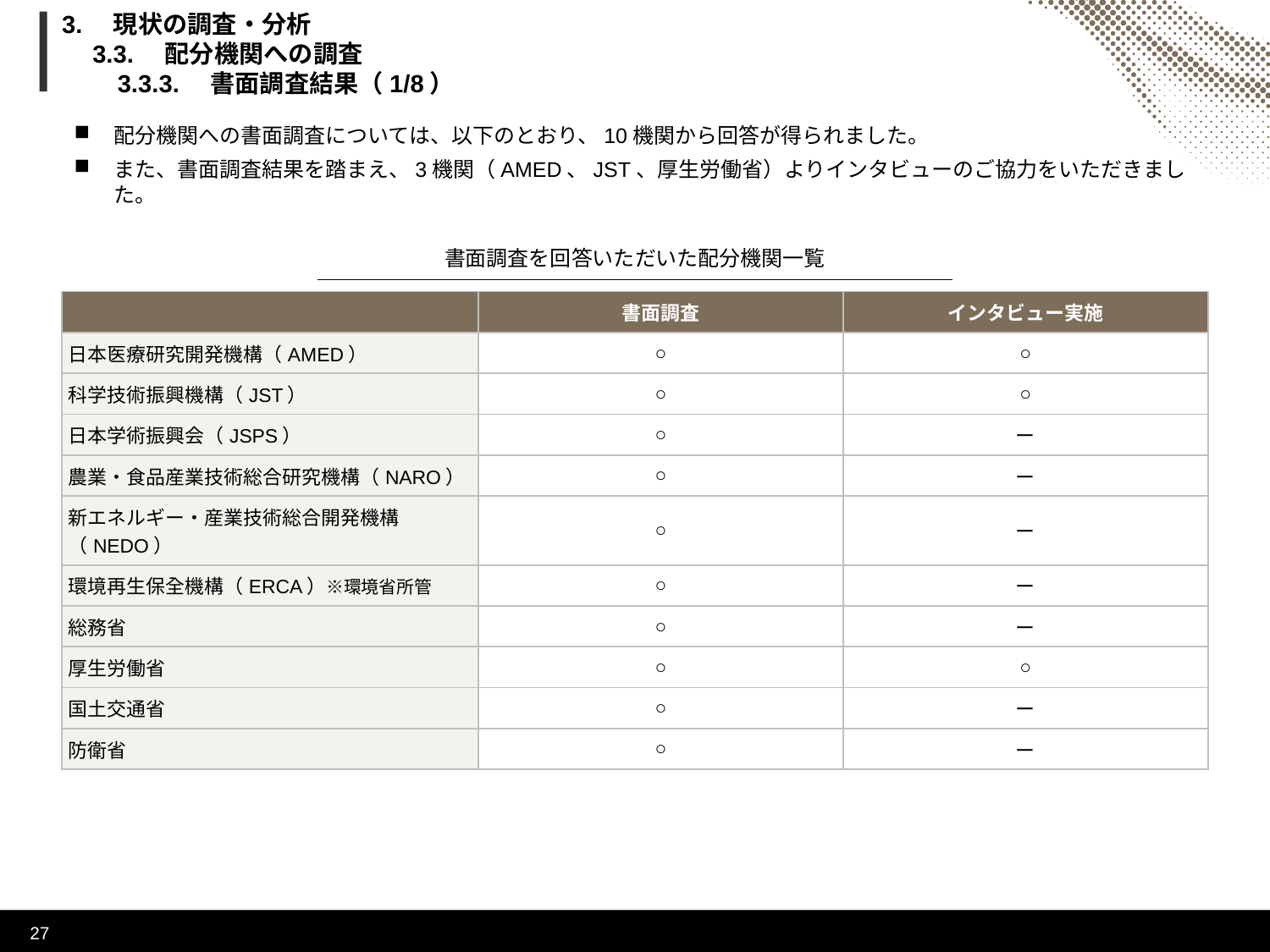

# 3.　現状の調査・分析 　3.3.　配分機関への調査 　　3.3.3.　書面調査結果（1/8）
配分機関への書面調査については、以下のとおり、10機関から回答が得られました。
また、書面調査結果を踏まえ、3機関（AMED、JST、厚生労働省）よりインタビューのご協力をいただきました。
書面調査を回答いただいた配分機関一覧
|  | 書面調査 | インタビュー実施 |
| --- | --- | --- |
| 日本医療研究開発機構（AMED） | ○ | ○ |
| 科学技術振興機構（JST） | ○ | ○ |
| 日本学術振興会（JSPS） | ○ | ー |
| 農業・食品産業技術総合研究機構（NARO） | ○ | ー |
| 新エネルギー・産業技術総合開発機構（NEDO） | ○ | ー |
| 環境再生保全機構（ERCA）※環境省所管 | ○ | ー |
| 総務省 | ○ | ー |
| 厚生労働省 | ○ | ○ |
| 国土交通省 | ○ | ー |
| 防衛省 | ○ | ー |